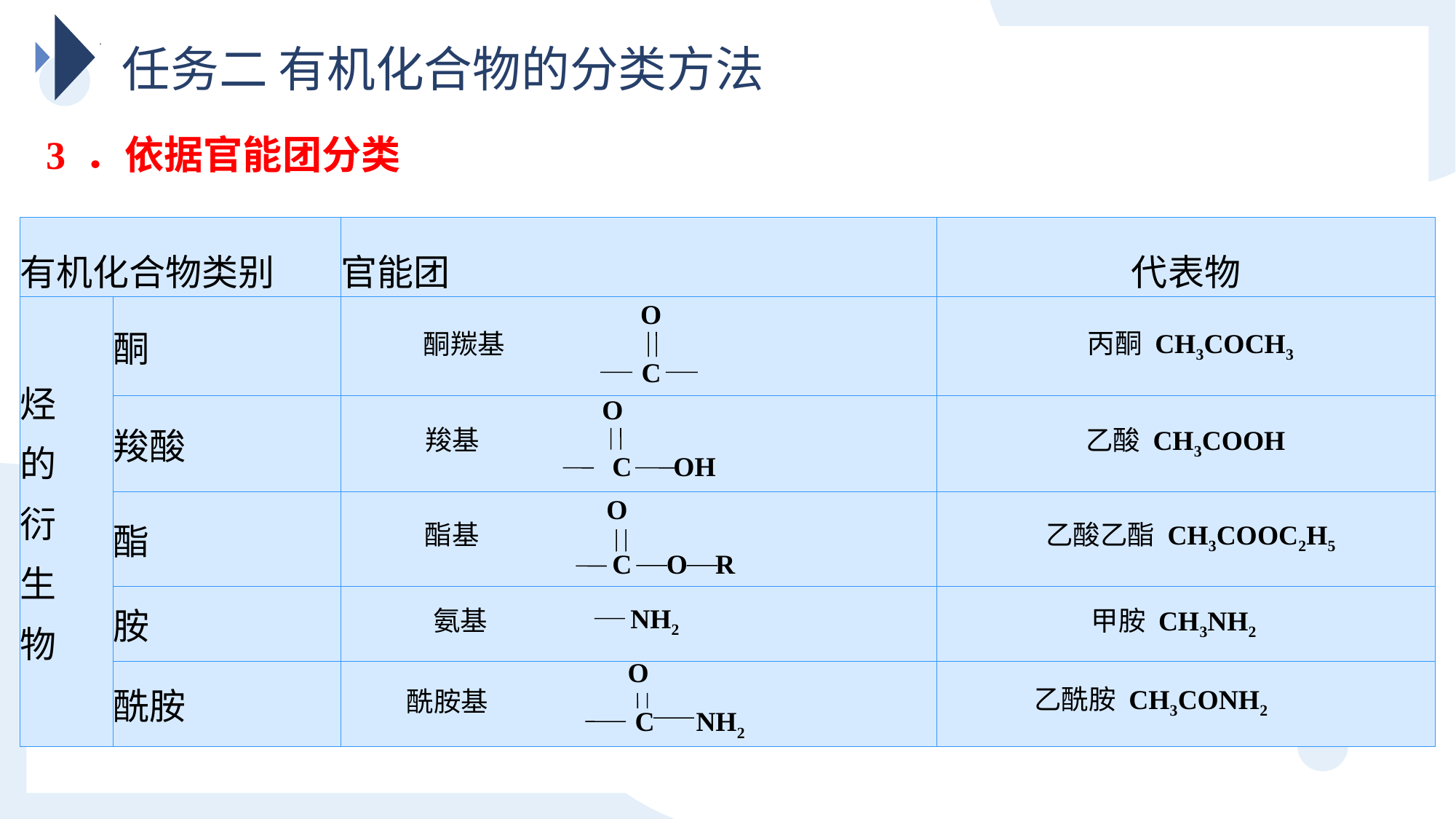

任务二 有机化合物的分类方法

3 ．依据官能团分类
| 有机化合物类别 |  | 官能团 | 代表物 |
| --- | --- | --- | --- |
| 烃 的 衍 生 物 | 酮 |  |  |
|  | 羧酸 |  |  |
|  | 酯 |  |  |
|  | 胺 |  |  |
|  | 酰胺 |  |  |
O

C

丙酮 CH3COCH3
酮羰基
O

C      OH

羧基
乙酸 CH3COOH
O

C     O    R

乙酸乙酯 CH3COOC2H5
酯基
NH2

甲胺 CH3NH2
氨基
O

C      NH2

乙酰胺 CH3CONH2
酰胺基